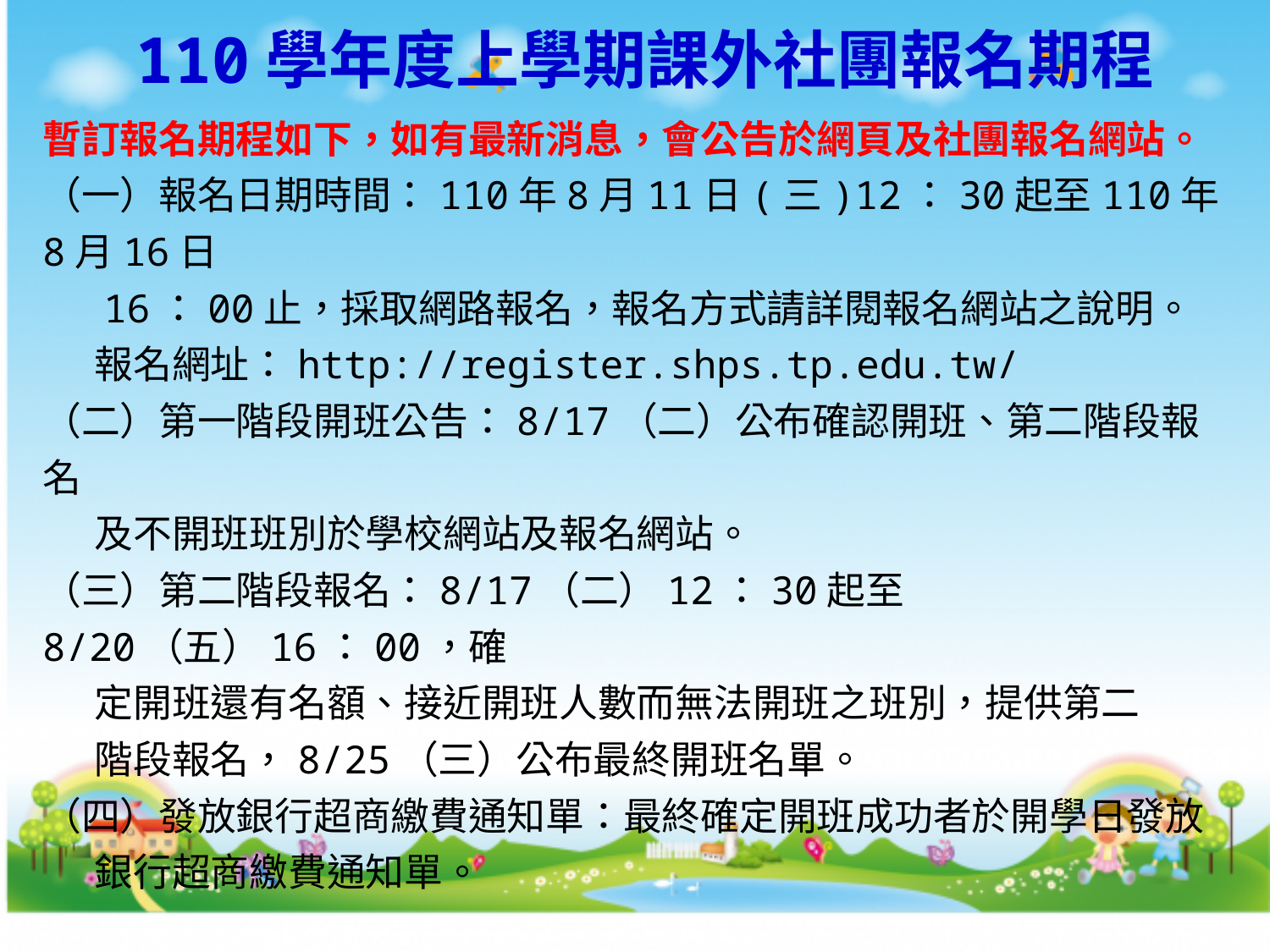

110學年度上學期課外社團報名期程
暫訂報名期程如下，如有最新消息，會公告於網頁及社團報名網站。
（一）報名日期時間：110年8月11日(三)12：30起至110年8月16日
      16：00止，採取網路報名，報名方式請詳閱報名網站之說明。
      報名網址：http://register.shps.tp.edu.tw/
（二）第一階段開班公告：8/17（二）公布確認開班、第二階段報名
      及不開班班別於學校網站及報名網站。
（三）第二階段報名：8/17（二）12：30起至8/20（五）16：00，確
      定開班還有名額、接近開班人數而無法開班之班別，提供第二
      階段報名，8/25（三）公布最終開班名單。
（四）發放銀行超商繳費通知單：最終確定開班成功者於開學日發放
      銀行超商繳費通知單。